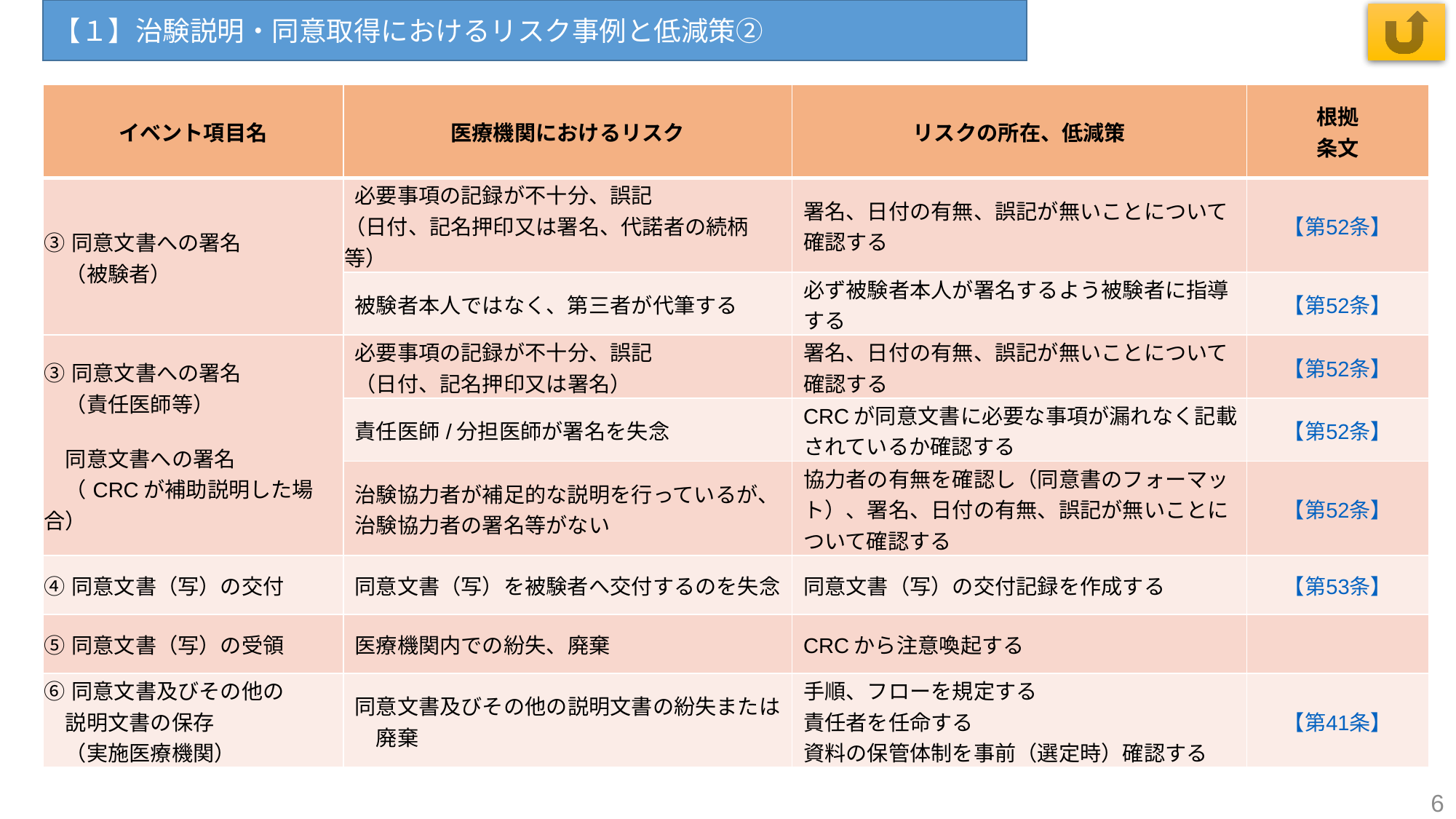

【１】治験説明・同意取得におけるリスク事例と低減策②

| イベント項目名 | 医療機関におけるリスク | リスクの所在、低減策 | 根拠 条文 |
| --- | --- | --- | --- |
| ③同意文書への署名 　（被験者） | 必要事項の記録が不十分、誤記 （日付、記名押印又は署名、代諾者の続柄等） | 署名、日付の有無、誤記が無いことについて確認する | 【第52条】 |
|  | 被験者本人ではなく、第三者が代筆する | 必ず被験者本人が署名するよう被験者に指導する | 【第52条】 |
| ③同意文書への署名 　（責任医師等） 　同意文書への署名 　（CRCが補助説明した場合） | 必要事項の記録が不十分、誤記 （日付、記名押印又は署名） | 署名、日付の有無、誤記が無いことについて確認する | 【第52条】 |
|  | 責任医師/分担医師が署名を失念 | CRCが同意文書に必要な事項が漏れなく記載されているか確認する | 【第52条】 |
|  | 治験協力者が補足的な説明を行っているが、治験協力者の署名等がない | 協力者の有無を確認し（同意書のフォーマット）、署名、日付の有無、誤記が無いことについて確認する | 【第52条】 |
| ④同意文書（写）の交付 | 同意文書（写）を被験者へ交付するのを失念 | 同意文書（写）の交付記録を作成する | 【第53条】 |
| ⑤同意文書（写）の受領 | 医療機関内での紛失、廃棄 | CRCから注意喚起する |  |
| ⑥同意文書及びその他の 　説明文書の保存 　（実施医療機関） | 同意文書及びその他の説明文書の紛失または　廃棄 | 手順、フローを規定する 責任者を任命する 資料の保管体制を事前（選定時）確認する | 【第41条】 |